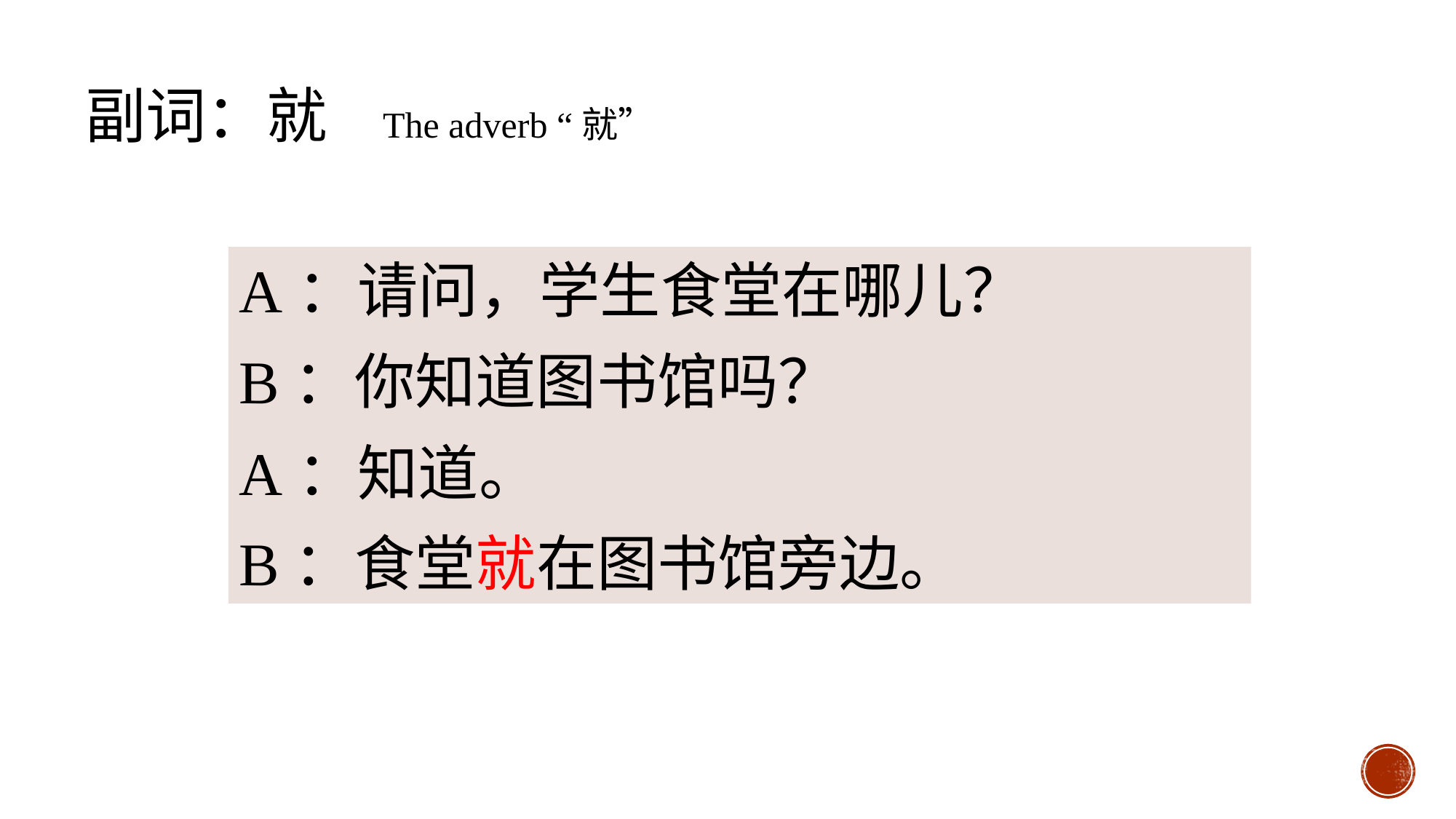

副词：就   The adverb “就”
A：请问，学生食堂在哪儿？
B：你知道图书馆吗？
A：知道。
B：食堂就在图书馆旁边。